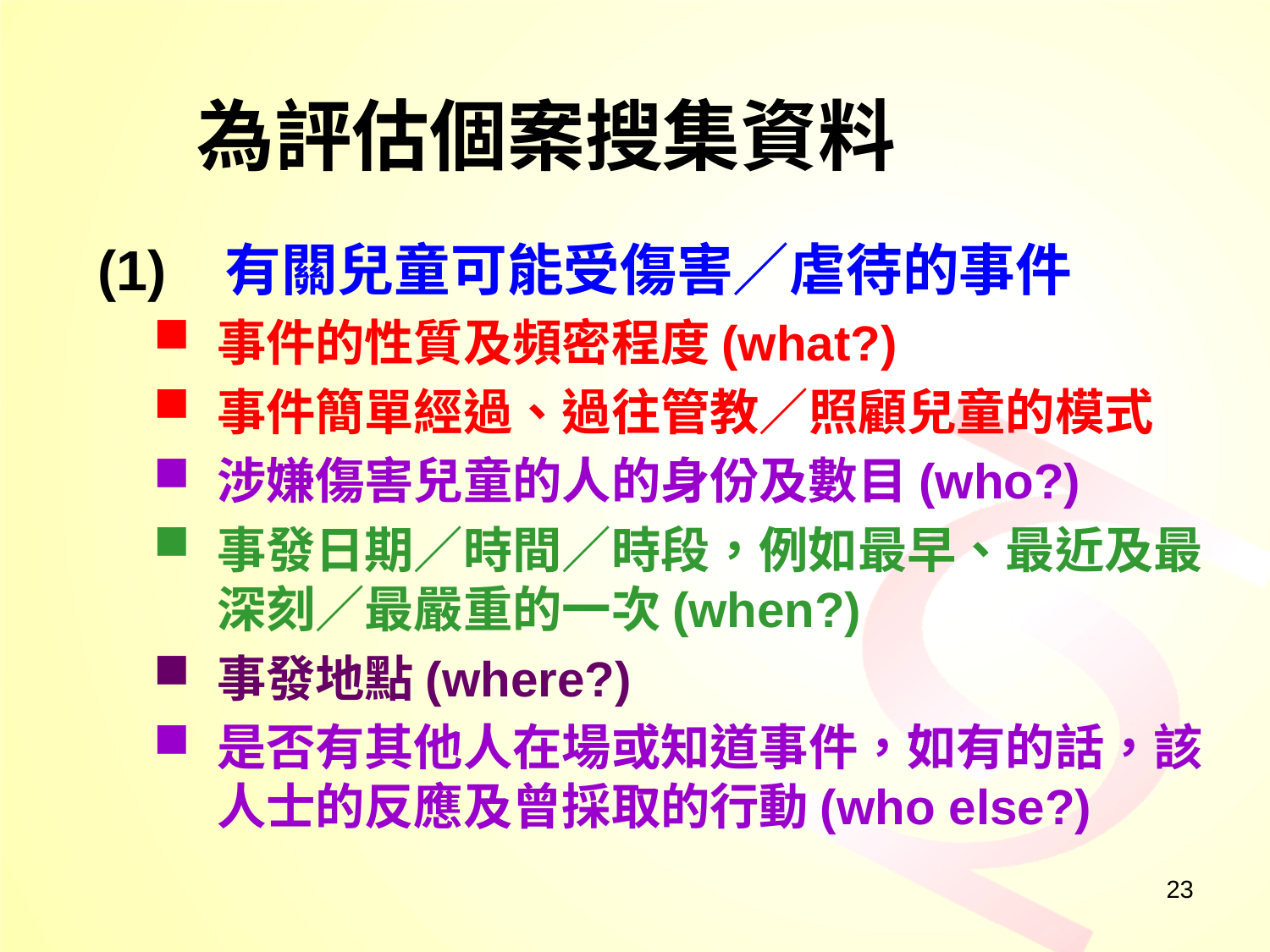

# 為評估個案搜集資料
(1)	有關兒童可能受傷害／虐待的事件
事件的性質及頻密程度(what?)
事件簡單經過、過往管教／照顧兒童的模式
涉嫌傷害兒童的人的身份及數目(who?)
事發日期／時間／時段，例如最早、最近及最深刻／最嚴重的一次(when?)
事發地點(where?)
是否有其他人在場或知道事件，如有的話，該人士的反應及曾採取的行動(who else?)

23